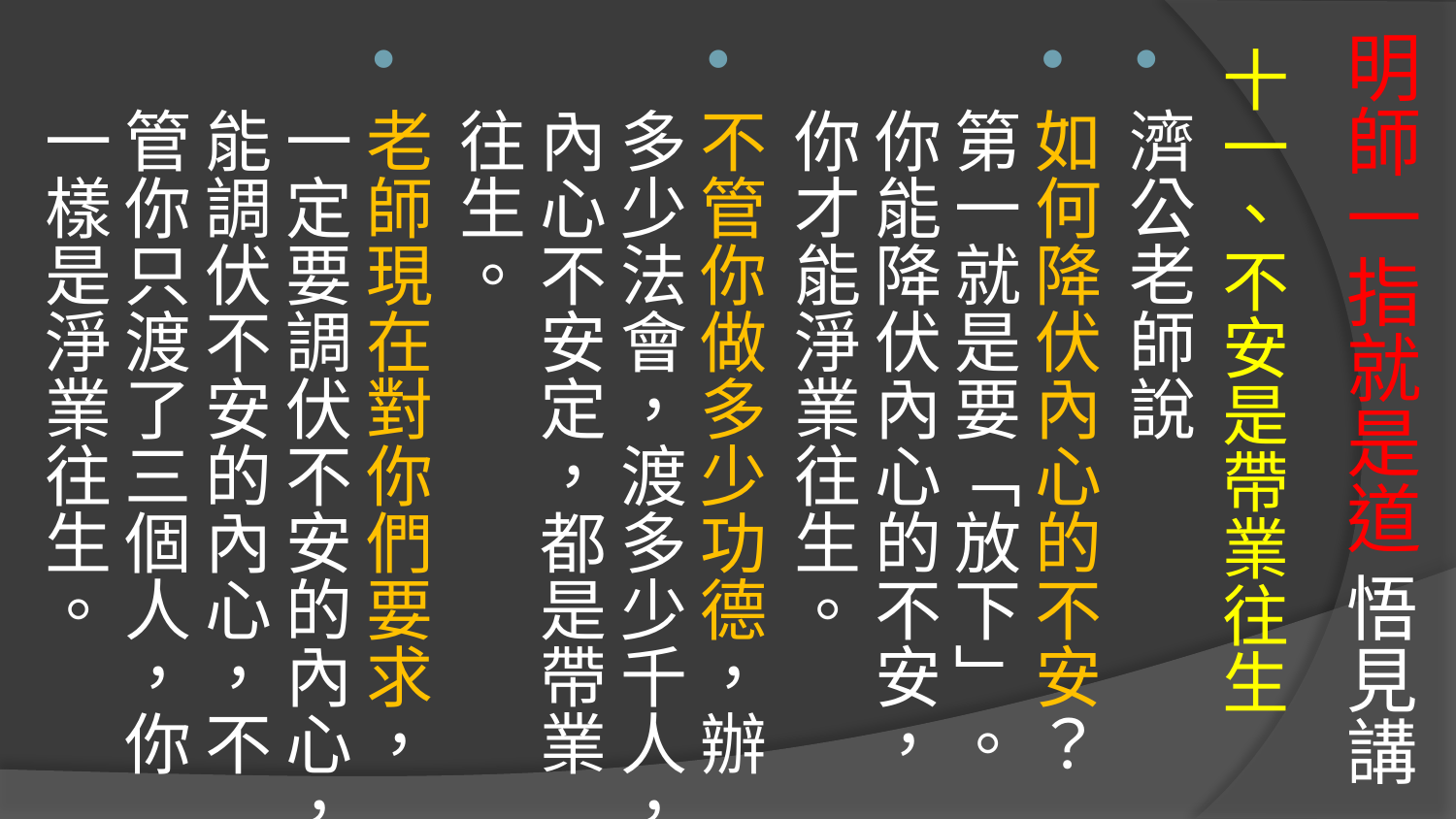

# 明師一指就是道 悟見講
十一、不安是帶業往生
濟公老師說
如何降伏內心的不安？第一就是要「放下」。你能降伏內心的不安，你才能淨業往生。
不管你做多少功德，辦多少法會，渡多少千人，內心不安定，都是帶業往生。
老師現在對你們要求，一定要調伏不安的內心，能調伏不安的內心，不管你只渡了三個人，你一樣是淨業往生。